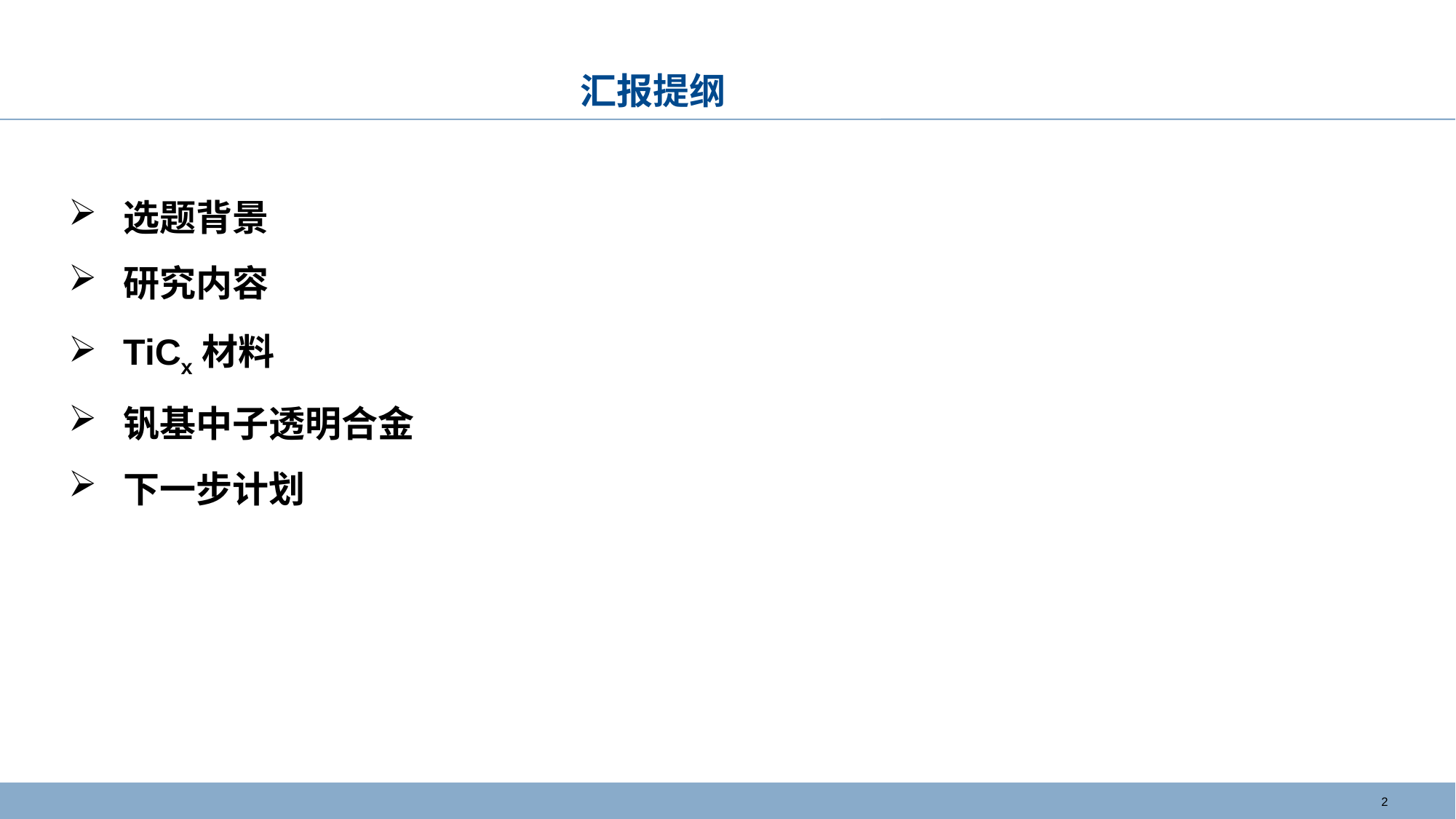

# 汇报提纲
选题背景
研究内容
TiCx材料
钒基中子透明合金
下一步计划